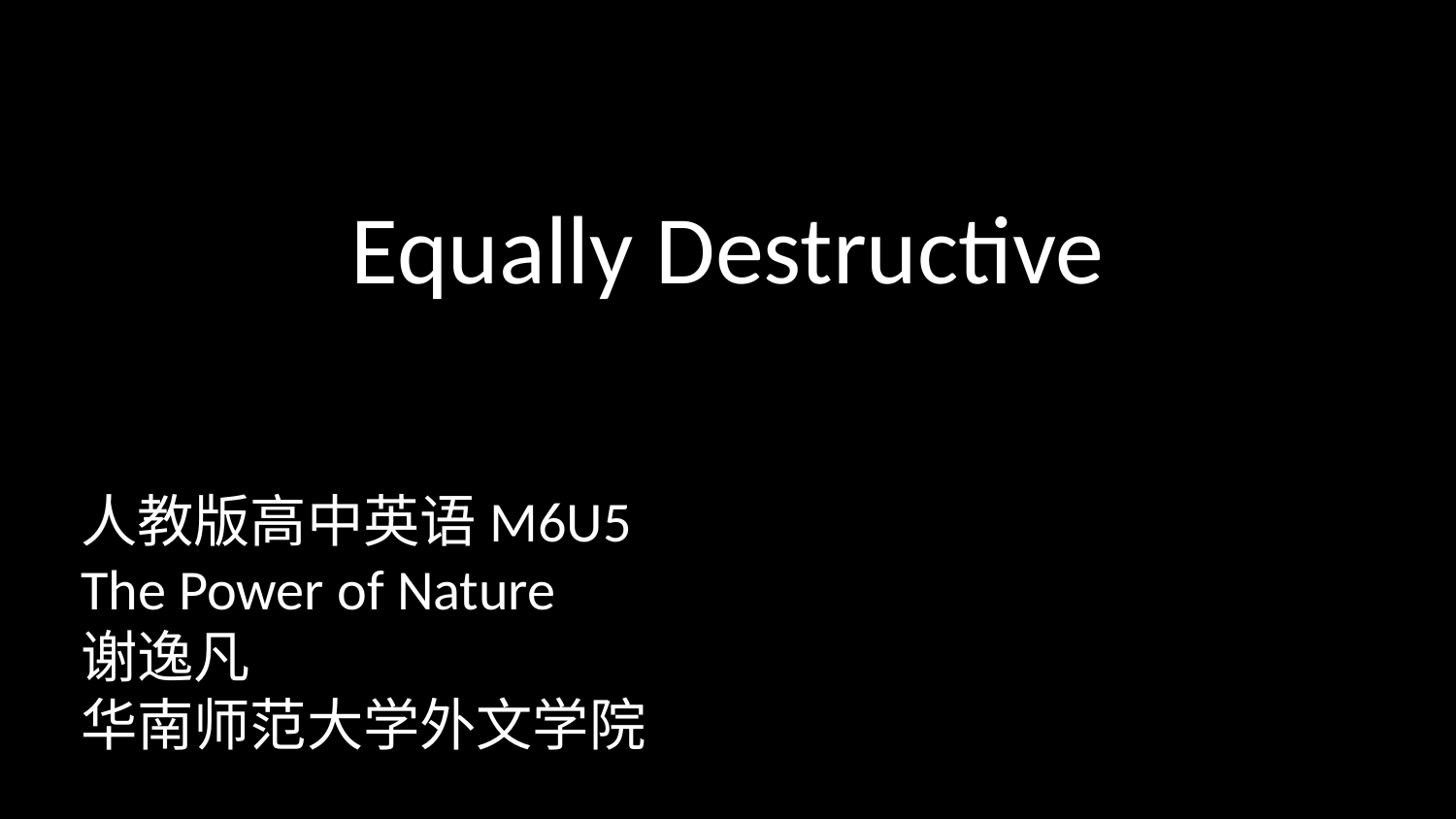

Equally Destructive
人教版高中英语M6U5
The Power of Nature
谢逸凡
华南师范大学外文学院